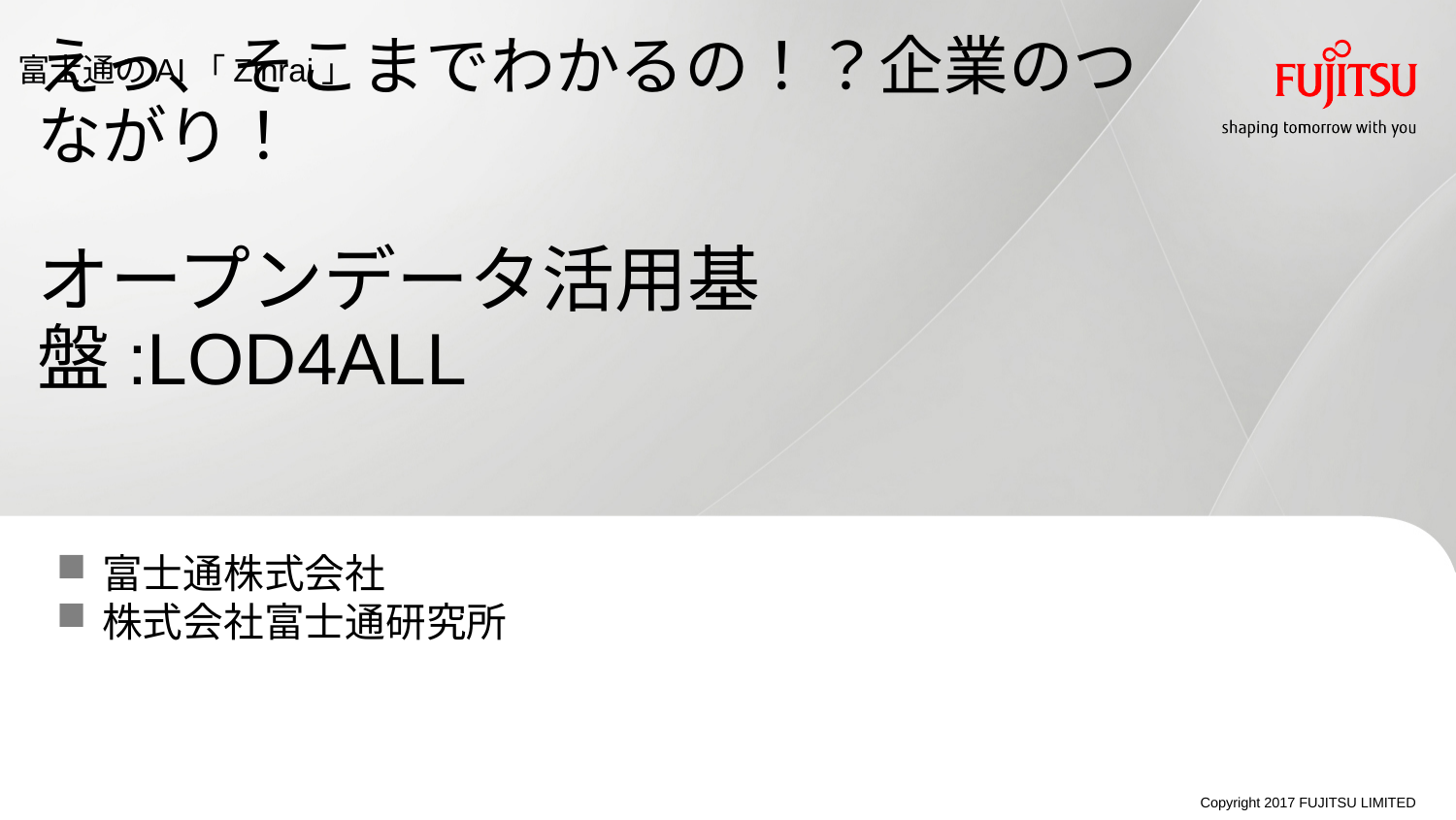

富士通のAI「Zinrai」
# えっ、そこまでわかるの！？企業のつながり！ オープンデータ活用基盤:LOD4ALL
富士通株式会社
株式会社富士通研究所
Copyright 2017 FUJITSU LIMITED